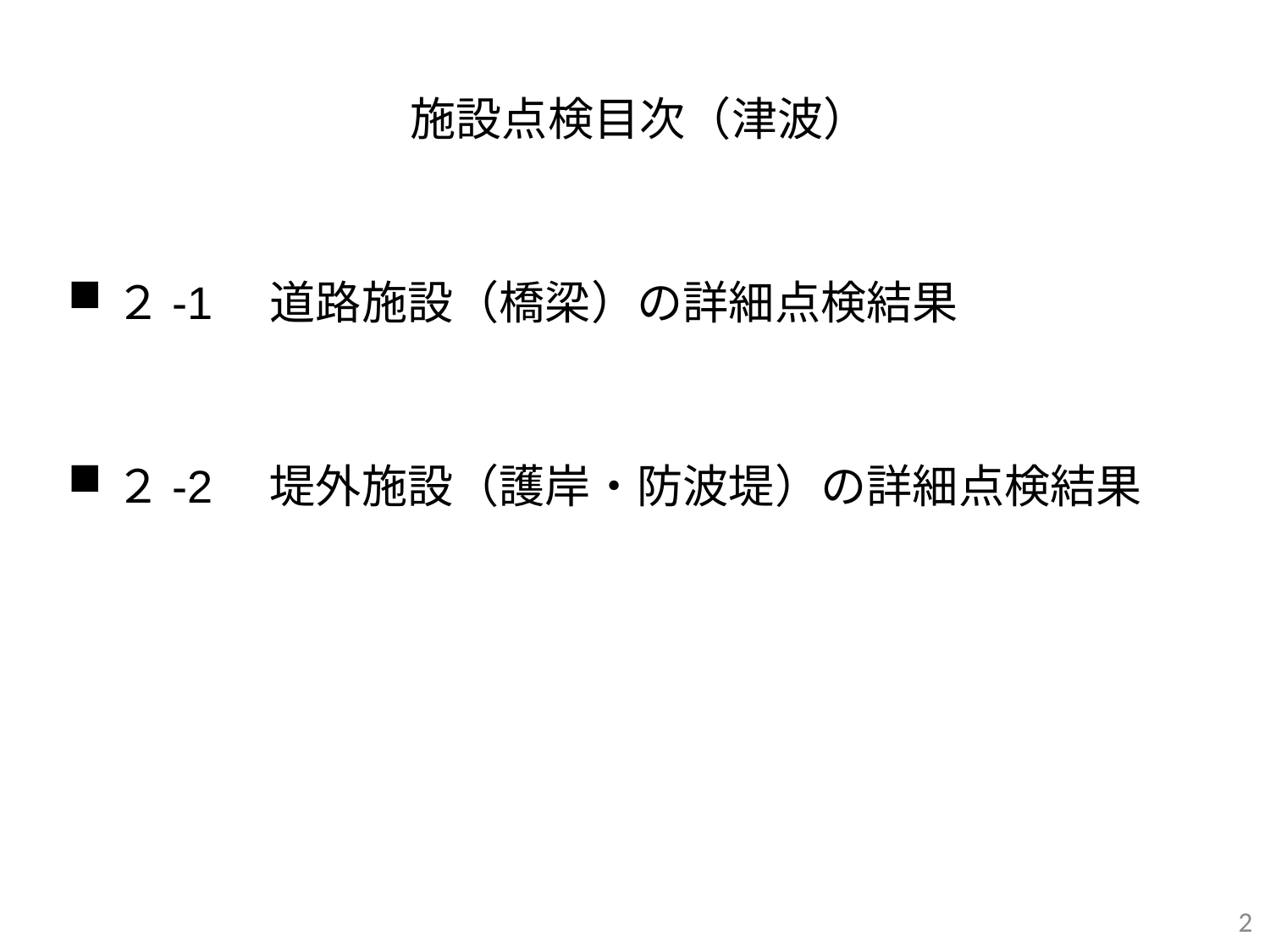

施設点検目次（津波）

２-1　道路施設（橋梁）の詳細点検結果

２-2　堤外施設（護岸・防波堤）の詳細点検結果

2